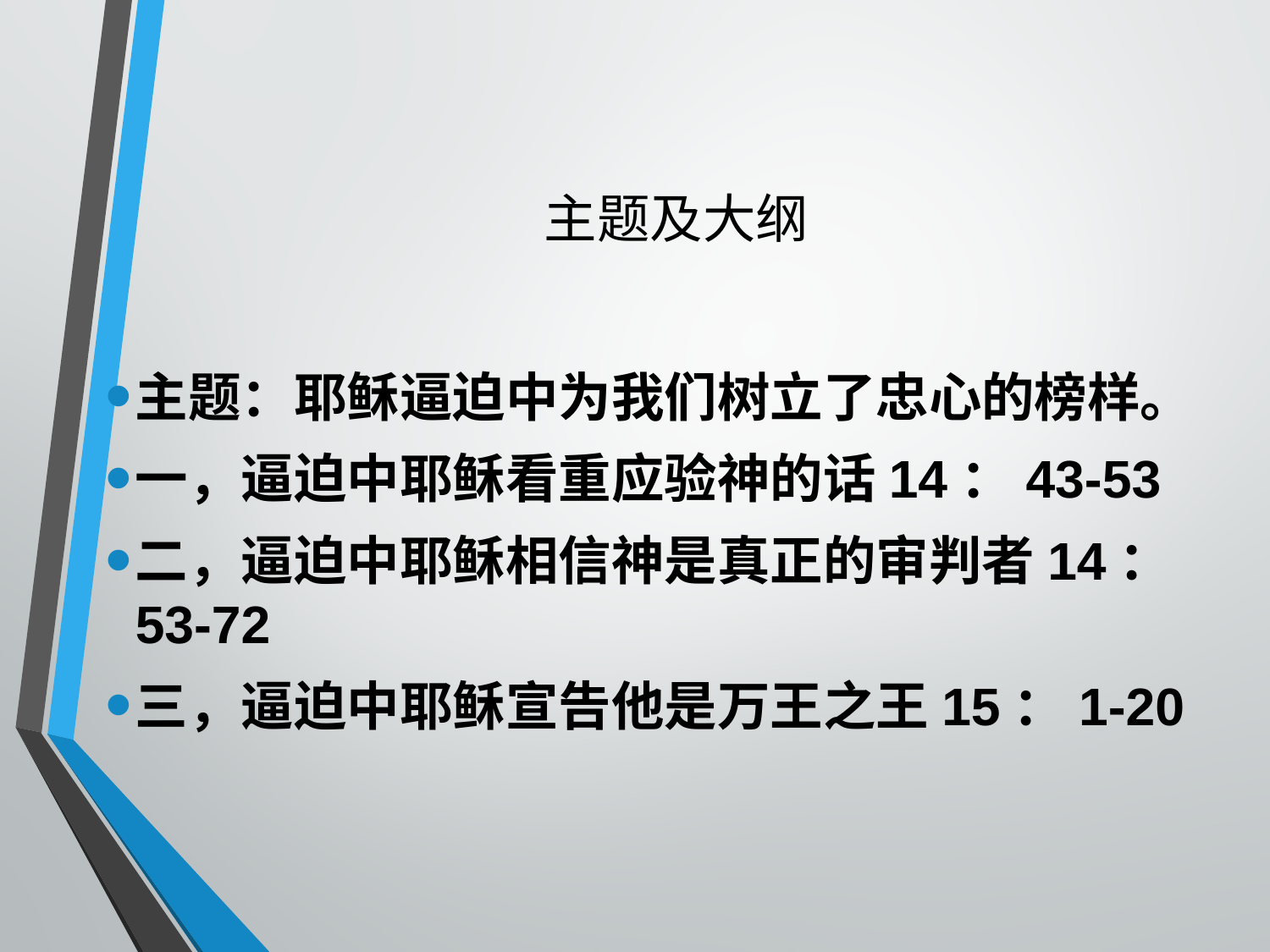

# 主题及大纲

主题：耶稣逼迫中为我们树立了忠心的榜样。
一，逼迫中耶稣看重应验神的话14：43-53
二，逼迫中耶稣相信神是真正的审判者14：53-72
三，逼迫中耶稣宣告他是万王之王15：1-20